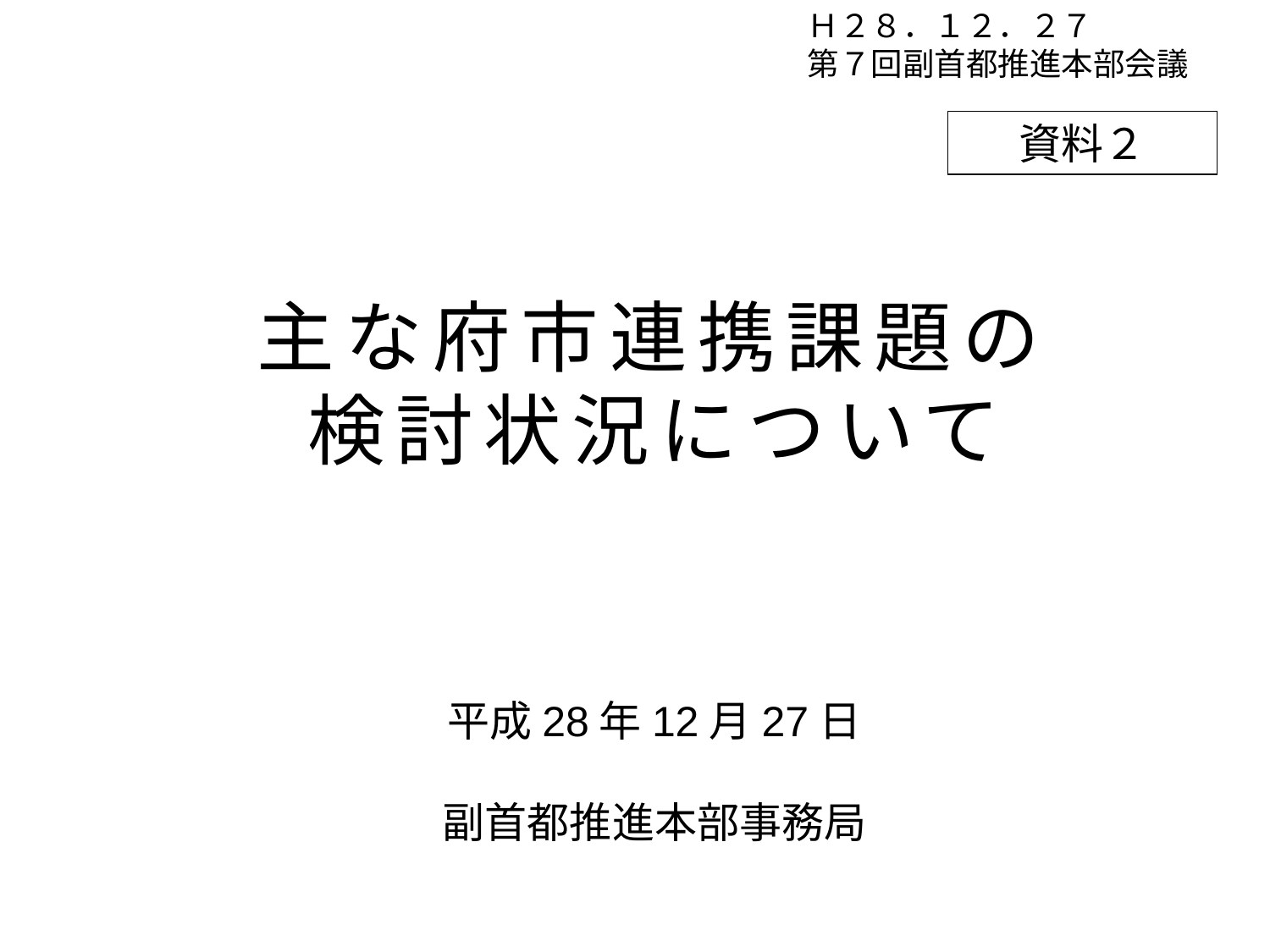

Ｈ２８．１２．２７
第７回副首都推進本部会議
資料２
# 主な府市連携課題の 検討状況について
平成28年12月27日
副首都推進本部事務局